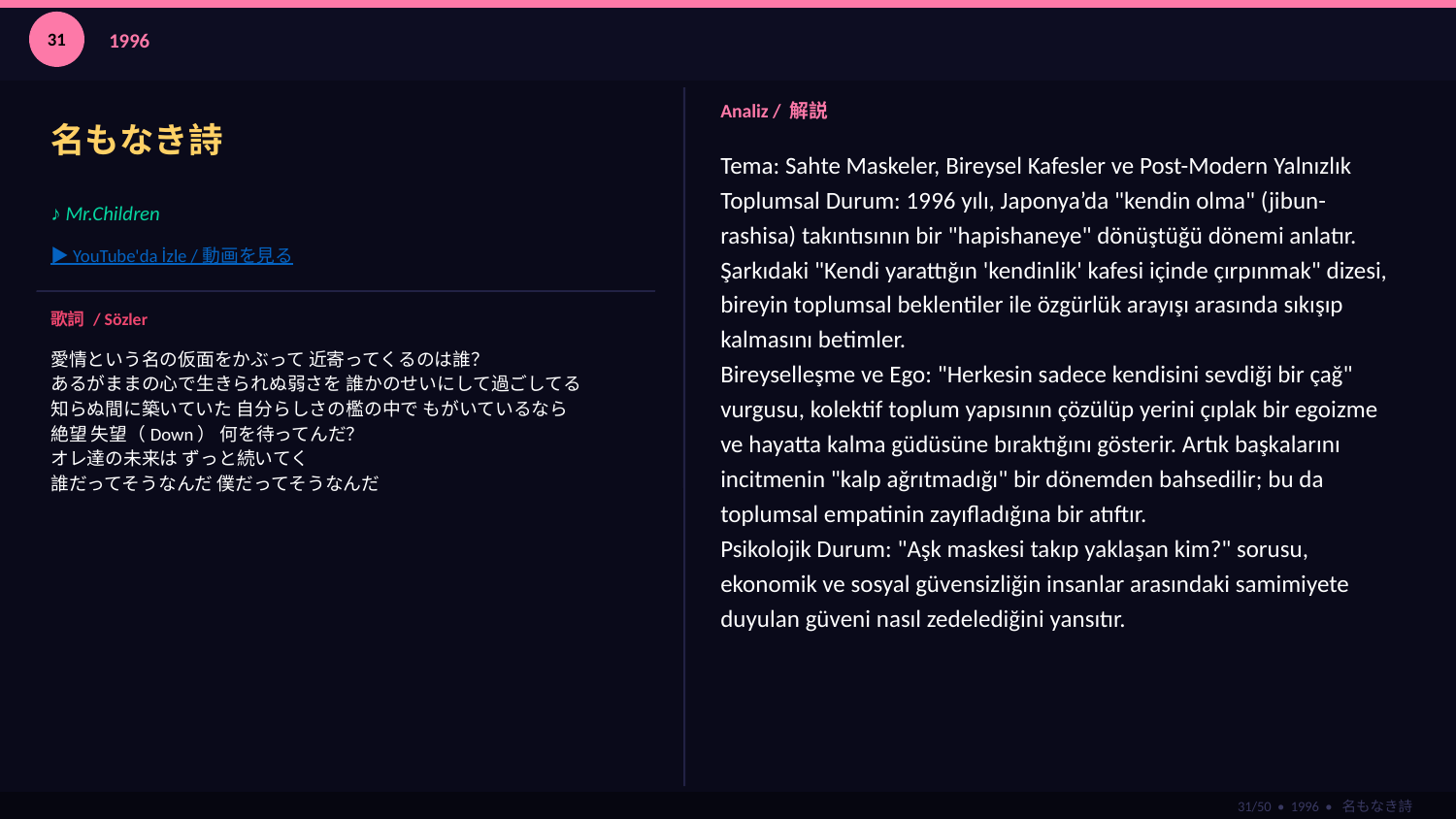

31
1996
名もなき詩

Analiz / 解説
Tema: Sahte Maskeler, Bireysel Kafesler ve Post-Modern Yalnızlık
Toplumsal Durum: 1996 yılı, Japonya’da "kendin olma" (jibun-rashisa) takıntısının bir "hapishaneye" dönüştüğü dönemi anlatır. Şarkıdaki "Kendi yarattığın 'kendinlik' kafesi içinde çırpınmak" dizesi, bireyin toplumsal beklentiler ile özgürlük arayışı arasında sıkışıp kalmasını betimler.
Bireyselleşme ve Ego: "Herkesin sadece kendisini sevdiği bir çağ" vurgusu, kolektif toplum yapısının çözülüp yerini çıplak bir egoizme ve hayatta kalma güdüsüne bıraktığını gösterir. Artık başkalarını incitmenin "kalp ağrıtmadığı" bir dönemden bahsedilir; bu da toplumsal empatinin zayıfladığına bir atıftır.
Psikolojik Durum: "Aşk maskesi takıp yaklaşan kim?" sorusu, ekonomik ve sosyal güvensizliğin insanlar arasındaki samimiyete duyulan güveni nasıl zedelediğini yansıtır.
♪ Mr.Children
▶ YouTube'da İzle / 動画を見る

歌詞 / Sözler
愛情という名の仮面をかぶって 近寄ってくるのは誰？
あるがままの心で生きられぬ弱さを 誰かのせいにして過ごしてる
知らぬ間に築いていた 自分らしさの檻の中で もがいているなら
絶望 失望（Down） 何を待ってんだ？
オレ達の未来は ずっと続いてく
誰だってそうなんだ 僕だってそうなんだ

31/50  •  1996  •  名もなき詩